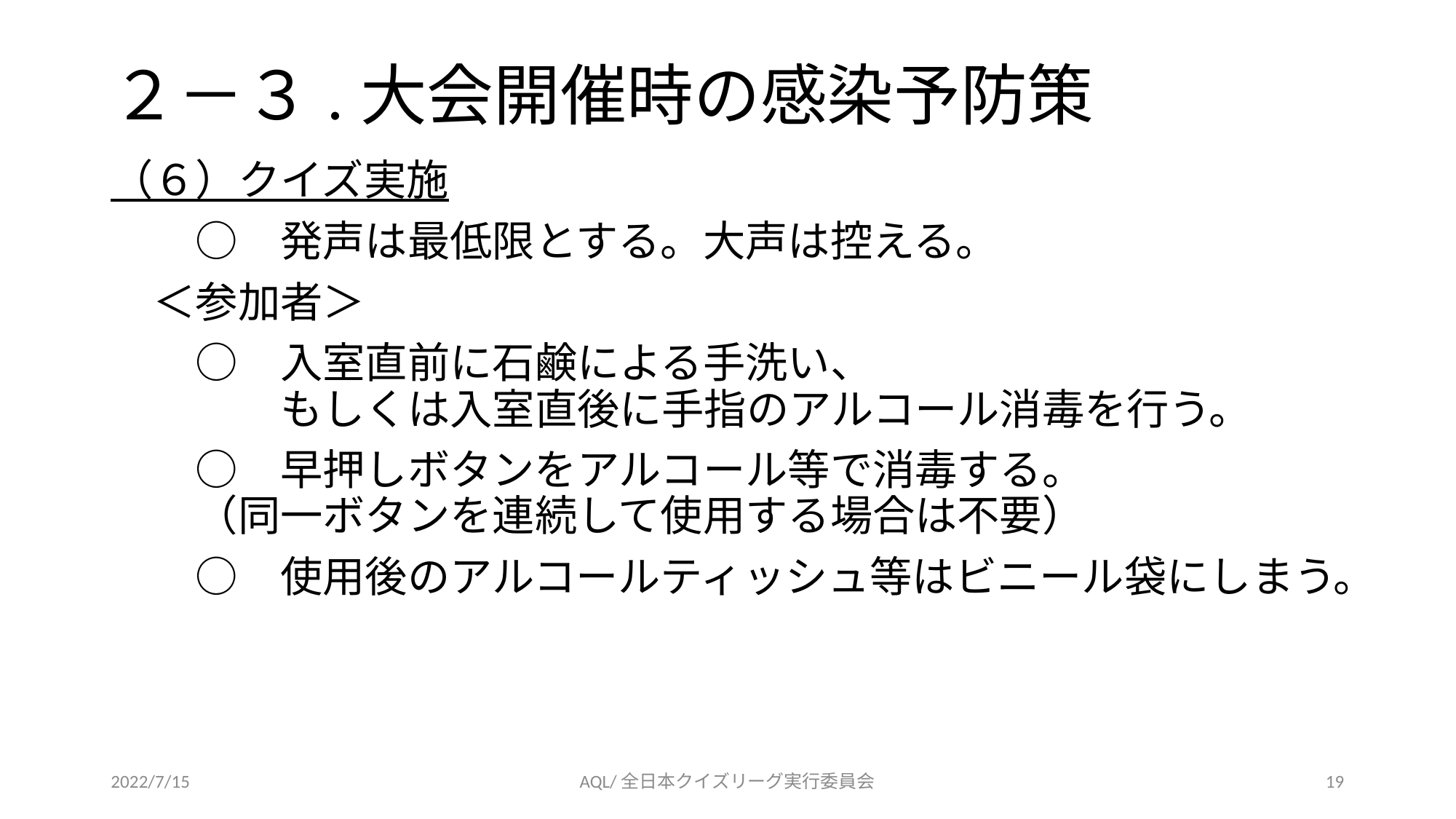

# ２－３.大会開催時の感染予防策
（６）クイズ実施
　　○　発声は最低限とする。大声は控える。
　＜参加者＞
　　○　入室直前に石鹸による手洗い、
　　　　もしくは入室直後に手指のアルコール消毒を行う。
　　○　早押しボタンをアルコール等で消毒する。
　　（同一ボタンを連続して使用する場合は不要）
　　○　使用後のアルコールティッシュ等はビニール袋にしまう。
2022/7/15
AQL/全日本クイズリーグ実行委員会
19